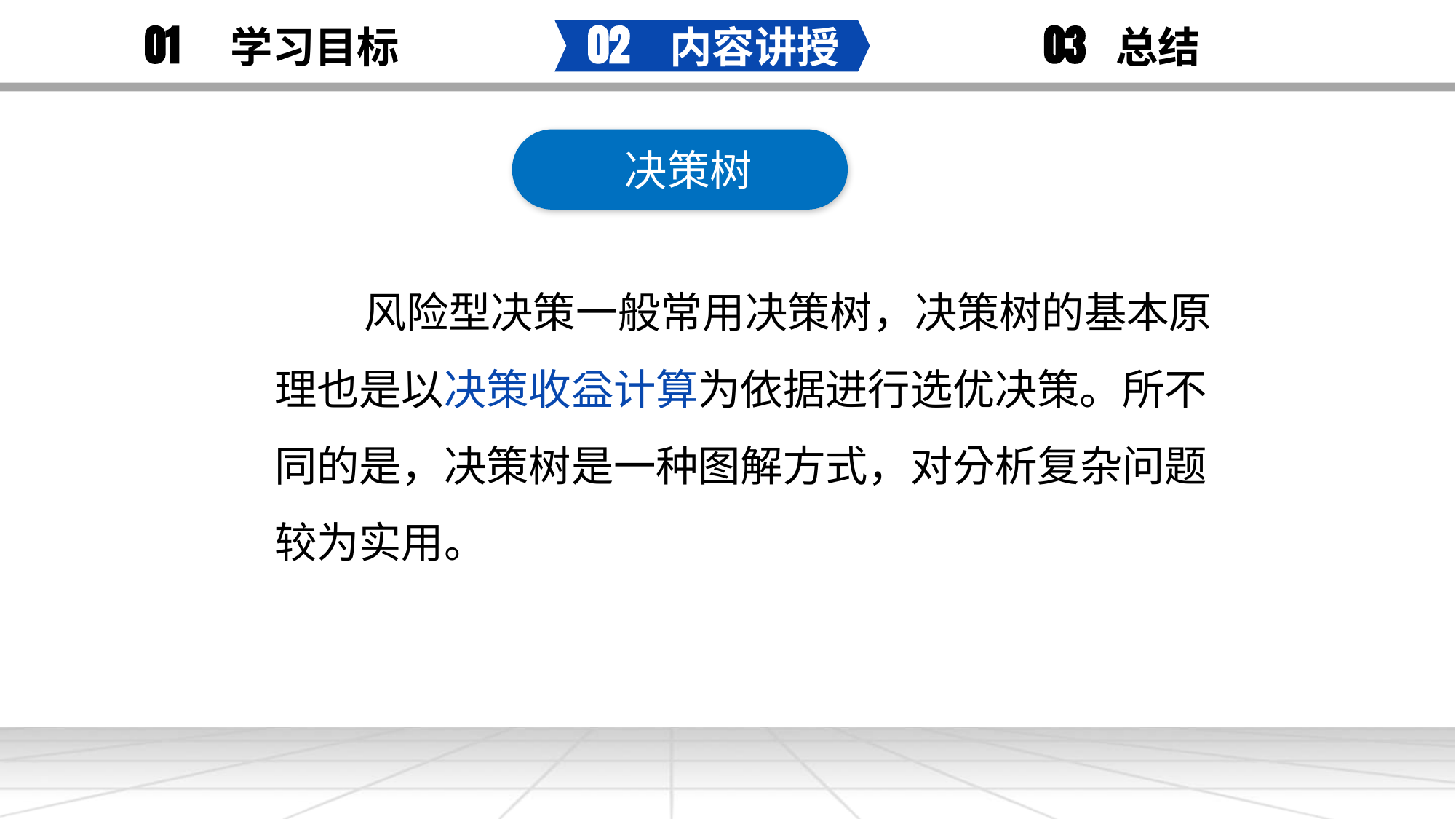

02   内容讲授
03  总结
01    学习目标

决策的含义
添加
标题

决策树
       风险型决策一般常用决策树，决策树的基本原理也是以决策收益计算为依据进行选优决策。所不同的是，决策树是一种图解方式，对分析复杂问题较为实用。